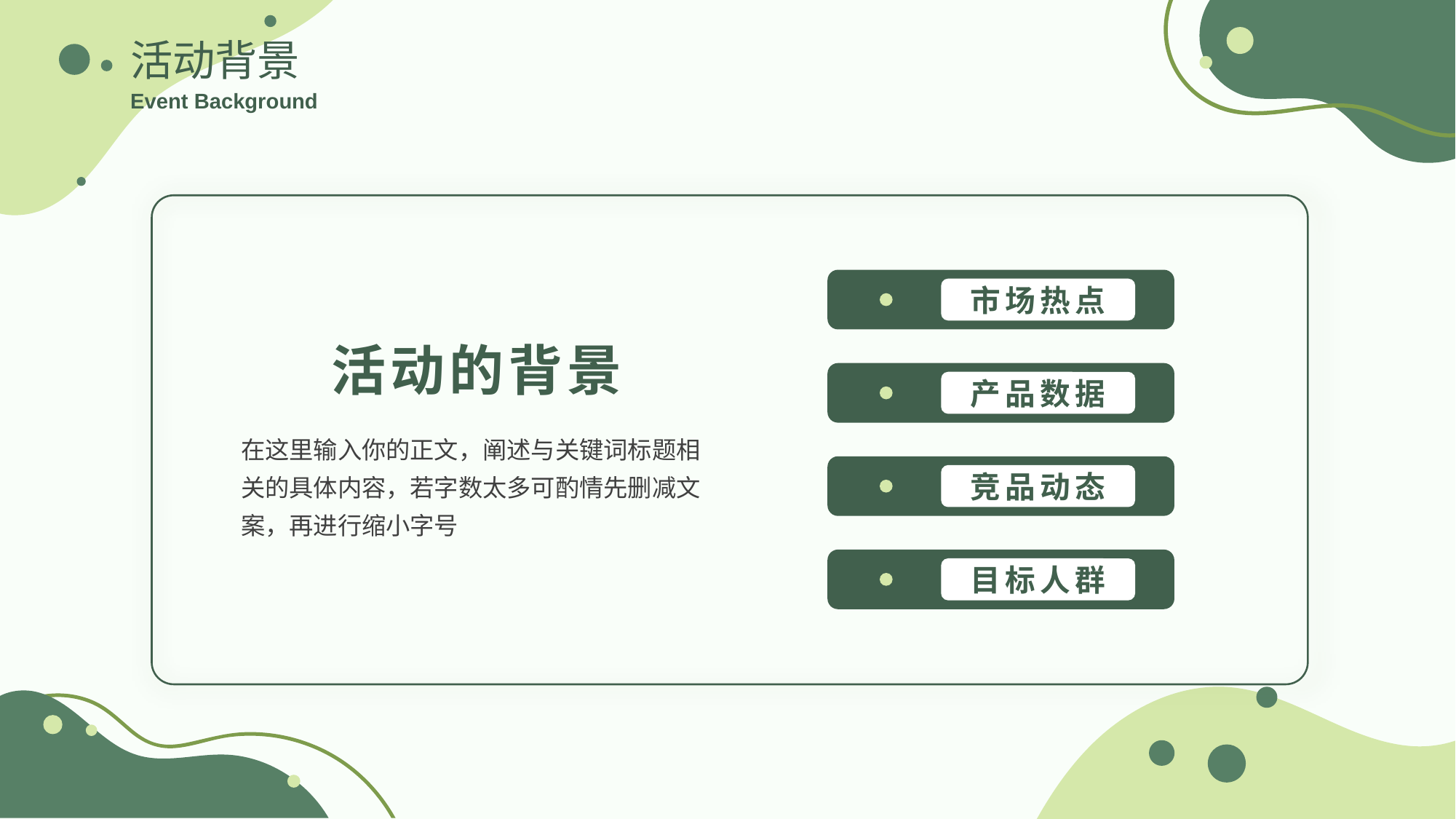

活动背景
Event Background

市场热点

活动的背景

产品数据

在这里输入你的正文，阐述与关键词标题相关的具体内容，若字数太多可酌情先删减文案，再进行缩小字号

竞品动态

目标人群